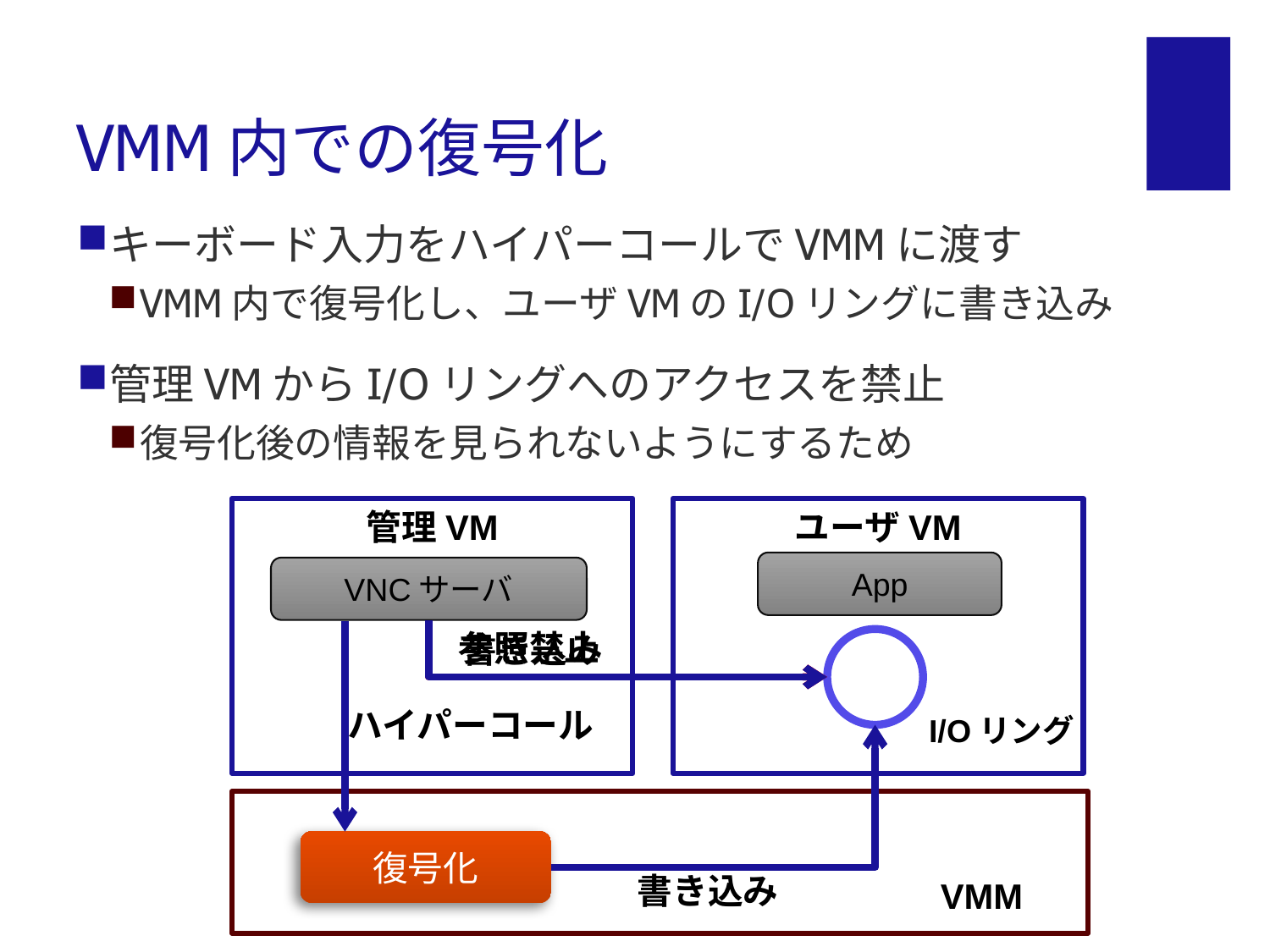

# VMM内での復号化
キーボード入力をハイパーコールでVMMに渡す
VMM内で復号化し、ユーザVMのI/Oリングに書き込み
管理VMからI/Oリングへのアクセスを禁止
復号化後の情報を見られないようにするため
管理VM

VNCサーバ

ユーザVM
App
参照禁止
書き込み

ハイパーコール
I/Oリング

VMM
復号化
書き込み